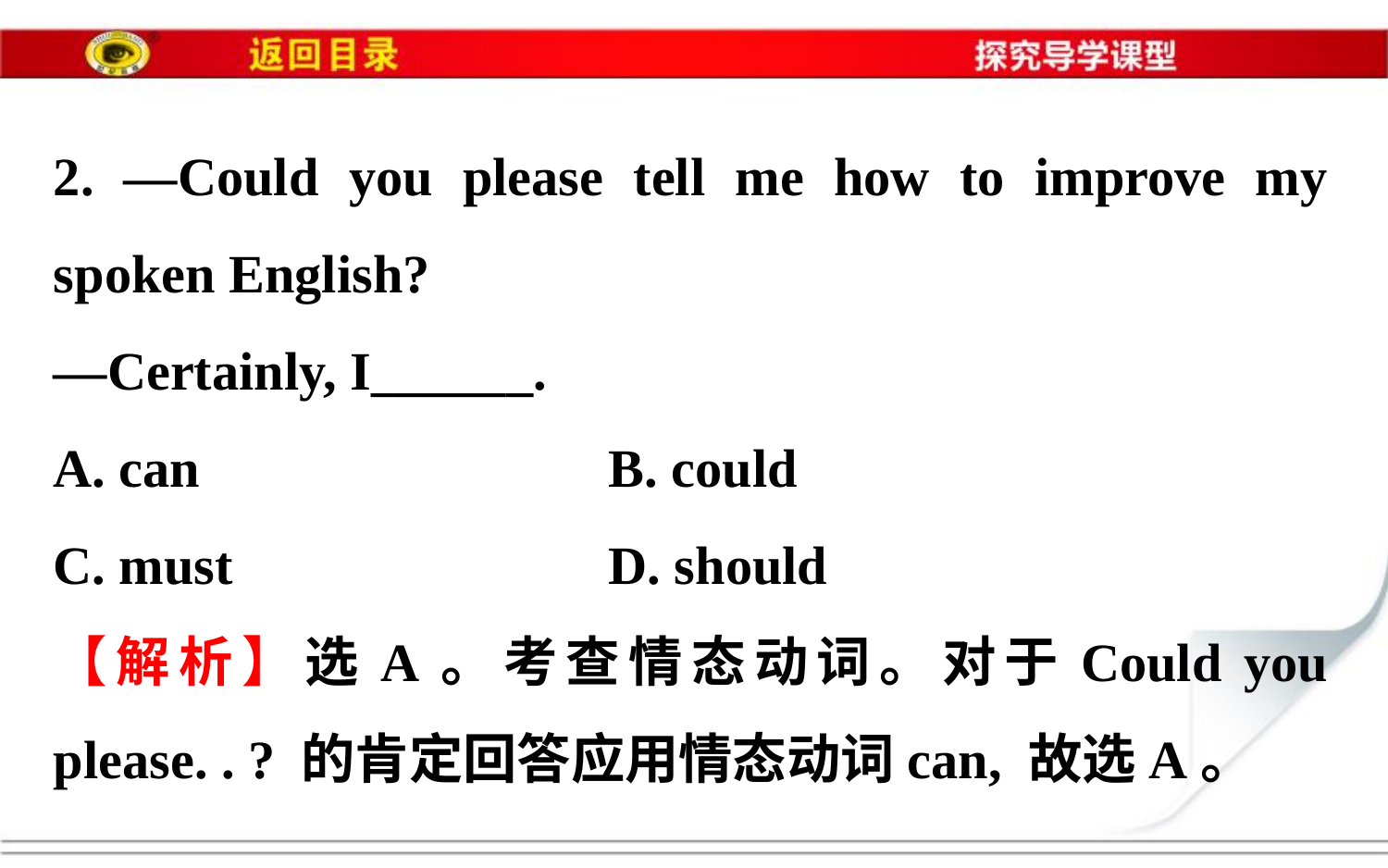

2. —Could you please tell me how to improve my spoken English?
—Certainly, I______.
A. can			B. could
C. must			D. should
【解析】选A。考查情态动词。对于Could you please. . ? 的肯定回答应用情态动词can, 故选A。